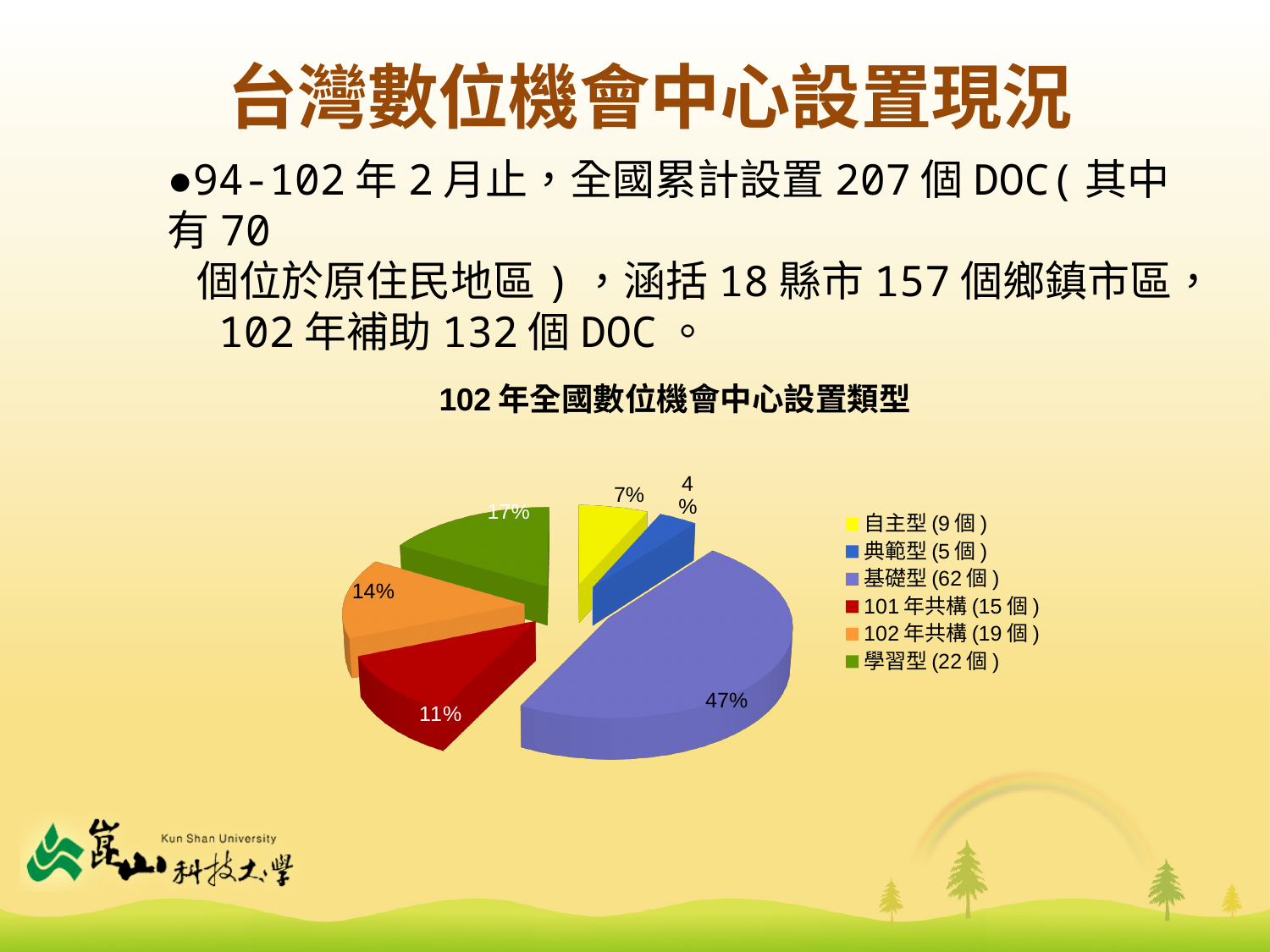

台灣數位機會中心設置現況

●94-102年2月止，全國累計設置207個DOC(其中有70
  個位於原住民地區)，涵括18縣市157個鄉鎮市區，
  102年補助132個DOC。

[unsupported chart]